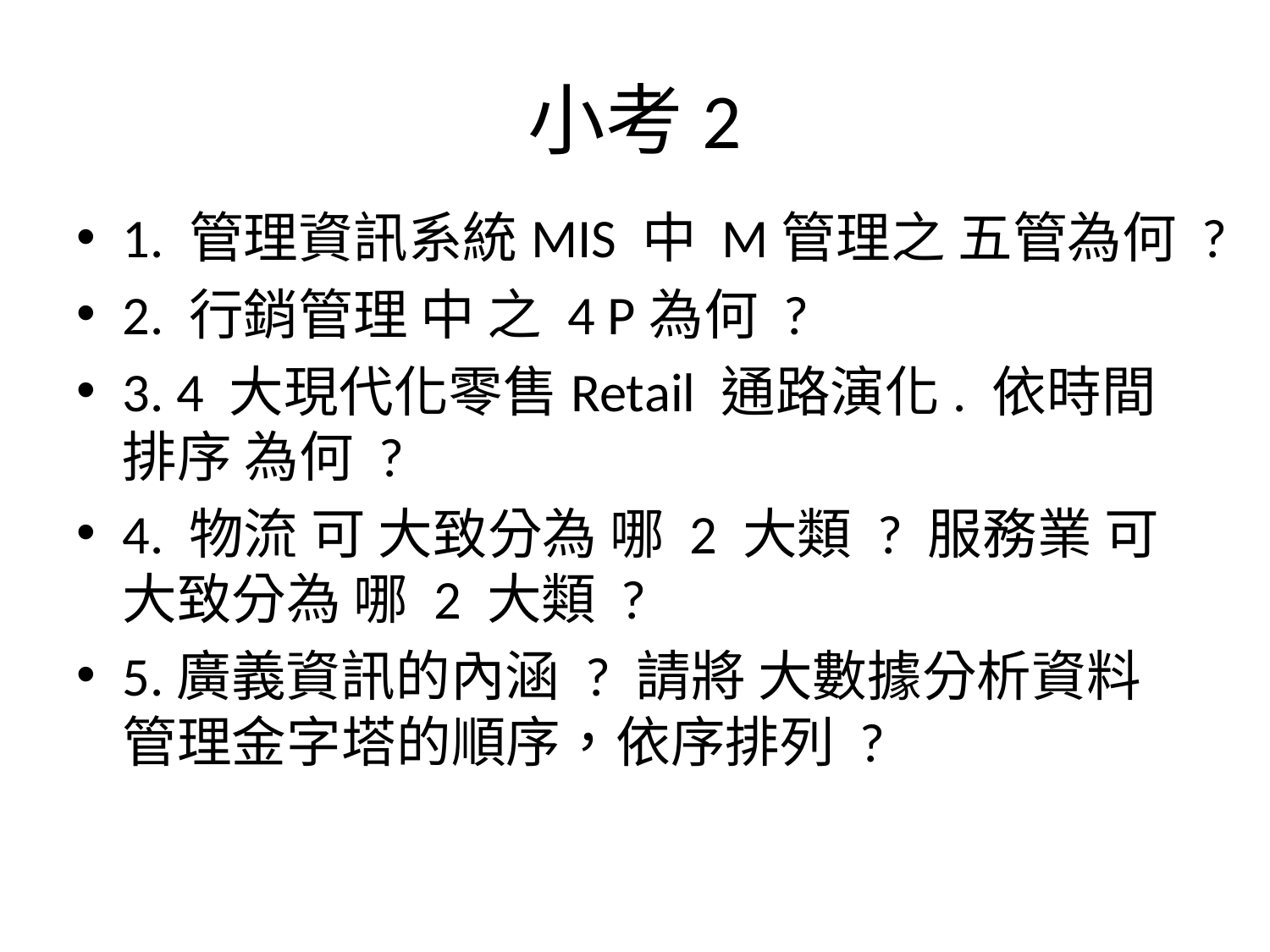

# 小考2
1. 管理資訊系統MIS 中 M管理之 五管為何 ?
2. 行銷管理 中 之 4 P為何 ?
3. 4 大現代化零售Retail 通路演化. 依時間排序 為何 ?
4. 物流 可 大致分為 哪 2 大類 ? 服務業 可大致分為 哪 2 大類 ?
5.廣義資訊的內涵 ? 請將 大數據分析資料管理金字塔的順序，依序排列 ?